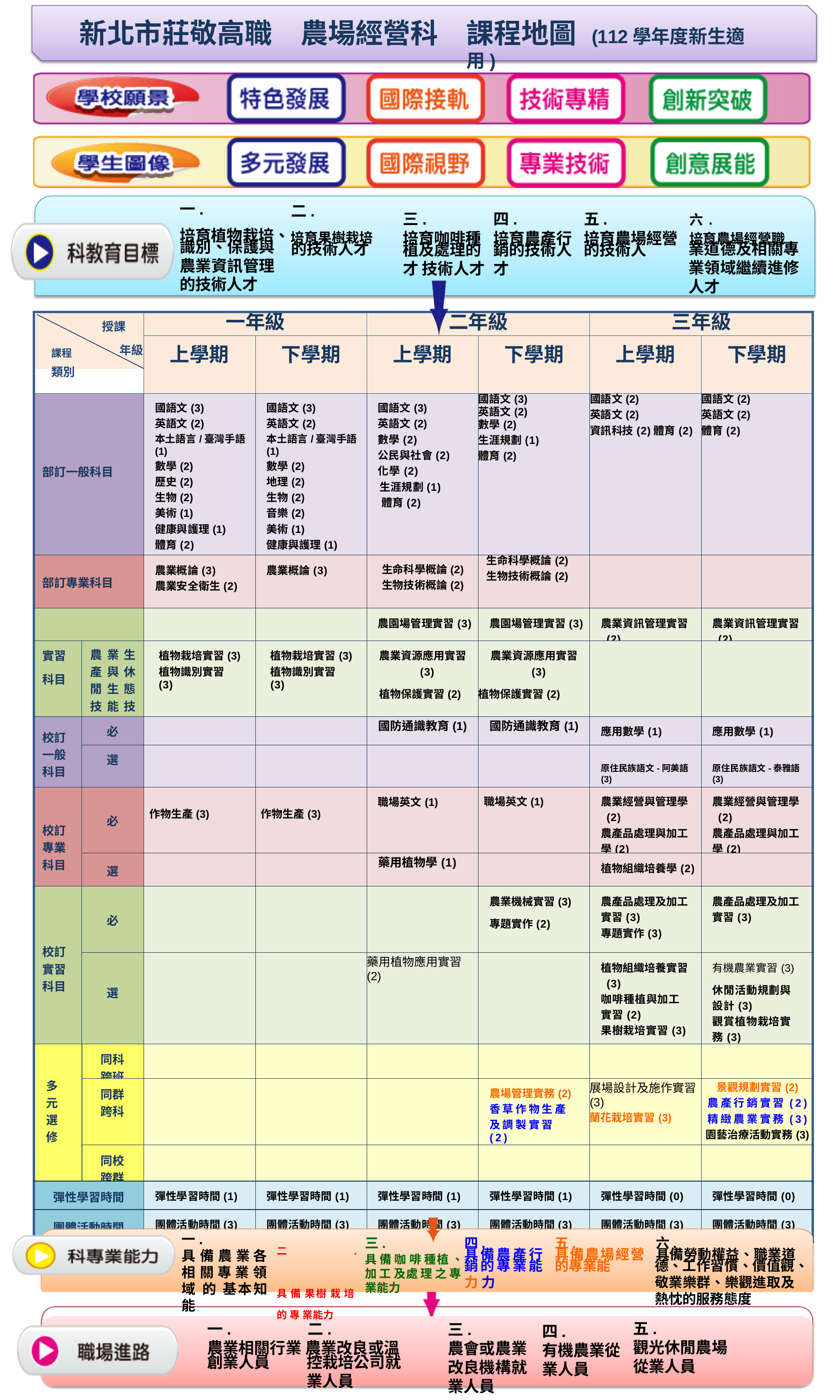

新北市莊敬高職
農場經營科
課程地圖	(112學年度新生適用)

一.
二.
三.	四.	五.	六.

培育植物栽培、培育果樹栽培
培育咖啡種	培育農產行	培育農場經營	培育農場經營職
識別、保護與 農業資訊管理 的技術人才
的技術人才
業道德及相關專 業領域繼續進修 人才
植及處理的	銷的技術人	的技術人才 技術人才	才

| 授課 課程 年級 類別 |  | 一年級 |  | 二年級 |  | 三年級 |  |
| --- | --- | --- | --- | --- | --- | --- | --- |
|  |  | 上學期 | 下學期 | 上學期 | 下學期 | 上學期 | 下學期 |
| 部訂一般科目 |  | 國語文(3) 英語文(2) 本土語言/臺灣手語(1) 數學(2) 歷史(2) 生物(2) 美術(1) 健康與護理(1) 體育(2) 國防教育(1) | 國語文(3) 英語文(2) 本土語言/臺灣手語(1) 數學(2) 地理(2) 生物(2) 音樂(2) 美術(1) 健康與護理(1) 體育(2) 國防教育(1) | 國語文(3) 英語文(2) 數學(2) 公民與社會(2) 化學(2) 生涯規劃(1) 體育(2) | 國語文(3) 英語文(2) 數學(2) 生涯規劃(1) 體育(2) | 國語文(2) 英語文(2) 資訊科技(2)體育(2) | 國語文(2) 英語文(2) 體育(2) |
| 部訂專業科目 |  | 農業概論(3) 農業安全衛生(2) | 農業概論(3) | 生命科學概論(2) 生物技術概論(2) | 生命科學概論(2) 生物技術概論(2) |  |  |
|  |  |  |  | 農園場管理實習(3) | 農園場管理實習(3) | 農業資訊管理實習 (2) | 農業資訊管理實習 (2) |
| 實習 科目 | 農業生產與休閒生態技能技能 領域 | 植物栽培實習(3) 植物識別實習(3) | 植物栽培實習(3) 植物識別實習(3) | 農業資源應用實習 (3) 植物保護實習(2) | 農業資源應用實習 (3) 植物保護實習(2) |  |  |
| 校訂 一般 科目 | 必 |  |  | 國防通識教育(1) | 國防通識教育(1) | 應用數學(1) | 應用數學(1) |
|  | 選 |  |  |  |  | 原住民族語文-阿美語(3) | 原住民族語文-泰雅語(3) |
| 校訂 專業 科目 | 必 | 作物生產(3) | 作物生產(3) | 職場英文(1) | 職場英文(1) | 農業經營與管理學 (2) 農產品處理與加工 學(2) | 農業經營與管理學 (2) 農產品處理與加工 學(2) |
|  | 選 |  |  | 藥用植物學(1) |  | 植物組織培養學(2) |  |
| 校訂 實習 科目 | 必 |  |  |  | 農業機械實習(3) 專題實作(2) | 農產品處理及加工 實習(3) 專題實作(3) | 農產品處理及加工 實習(3) |
|  | 選 |  |  | 藥用植物應用實習(2) |  | 植物組織培養實習 (3) 咖啡種植與加工實習(2) 果樹栽培實習(3) | 有機農業實習(3) 休閒活動規劃與設計(3) 觀賞植物栽培實務(3) 修剪實習(2) |
| 多 元 選 修 | 同科 跨班 |  |  |  |  |  |  |
|  | 同群跨科 |  |  |  | 農場管理實務(2) 香草作物生產及調製實習 (2) | 展場設計及施作實習(3) 蘭花栽培實習(3) | 景觀規劃實習(2) 農產行銷實習(2) 精緻農業實務(3) 園藝治療活動實務(3) |
|  | 同校 跨群 |  |  |  |  |  |  |
| 彈性學習時間 |  | 彈性學習時間(1) | 彈性學習時間(1) | 彈性學習時間(1) | 彈性學習時間(1) | 彈性學習時間(0) | 彈性學習時間(0) |
| 團體活動時間 |  | 團體活動時間(3) | 團體活動時間(3) | 團體活動時間(3) | 團體活動時間(3) | 團體活動時間(3) | 團體活動時間(3) |

部訂

一.
具 備 農 業 各 相 關 專 業 領 域 的 基本知能

三.
具備咖啡種植、加工及處理之專業能力

四.	五.	六.
具備農產行	具備農場經營	具備勞動權益、職業道
銷的專業能	的專業能力 力
德、工作習慣、價值觀、 敬業樂群、樂觀進取及 熱忱的服務態度

二.	具備果樹栽培的專 業能力

五.
觀光休閒農場 從業人員
一.	二.
農業相關行業 農業改良或溫
三.
農會或農業 改良機構就 業人員
四.
有機農業從 業人員

創業人員
控栽培公司就 業人員